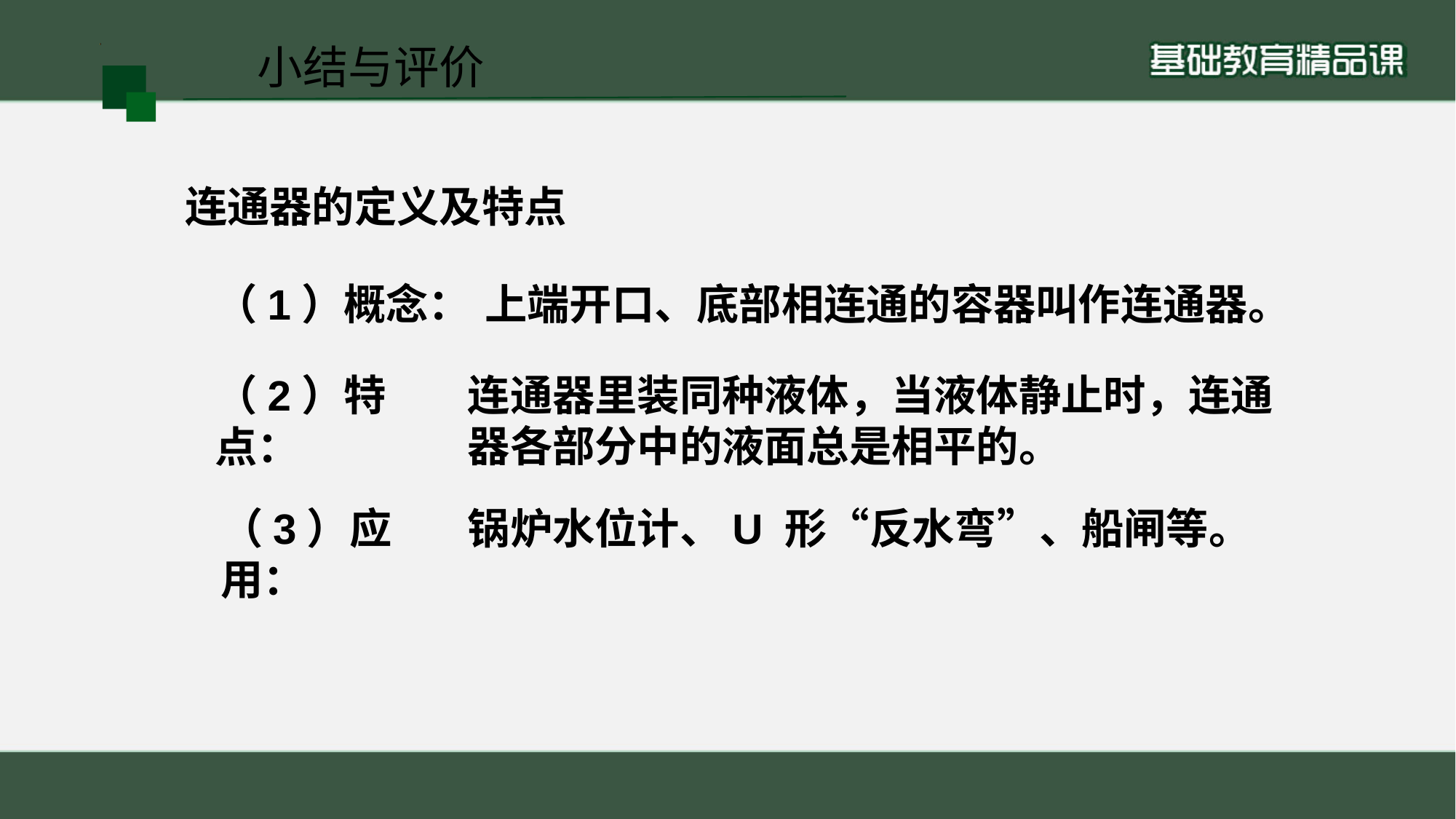

小结与评价

连通器的定义及特点
上端开口、底部相连通的容器叫作连通器。
（1）概念：
（2）特点：
连通器里装同种液体，当液体静止时，连通器各部分中的液面总是相平的。
（3）应用：
锅炉水位计、U 形“反水弯”、船闸等。